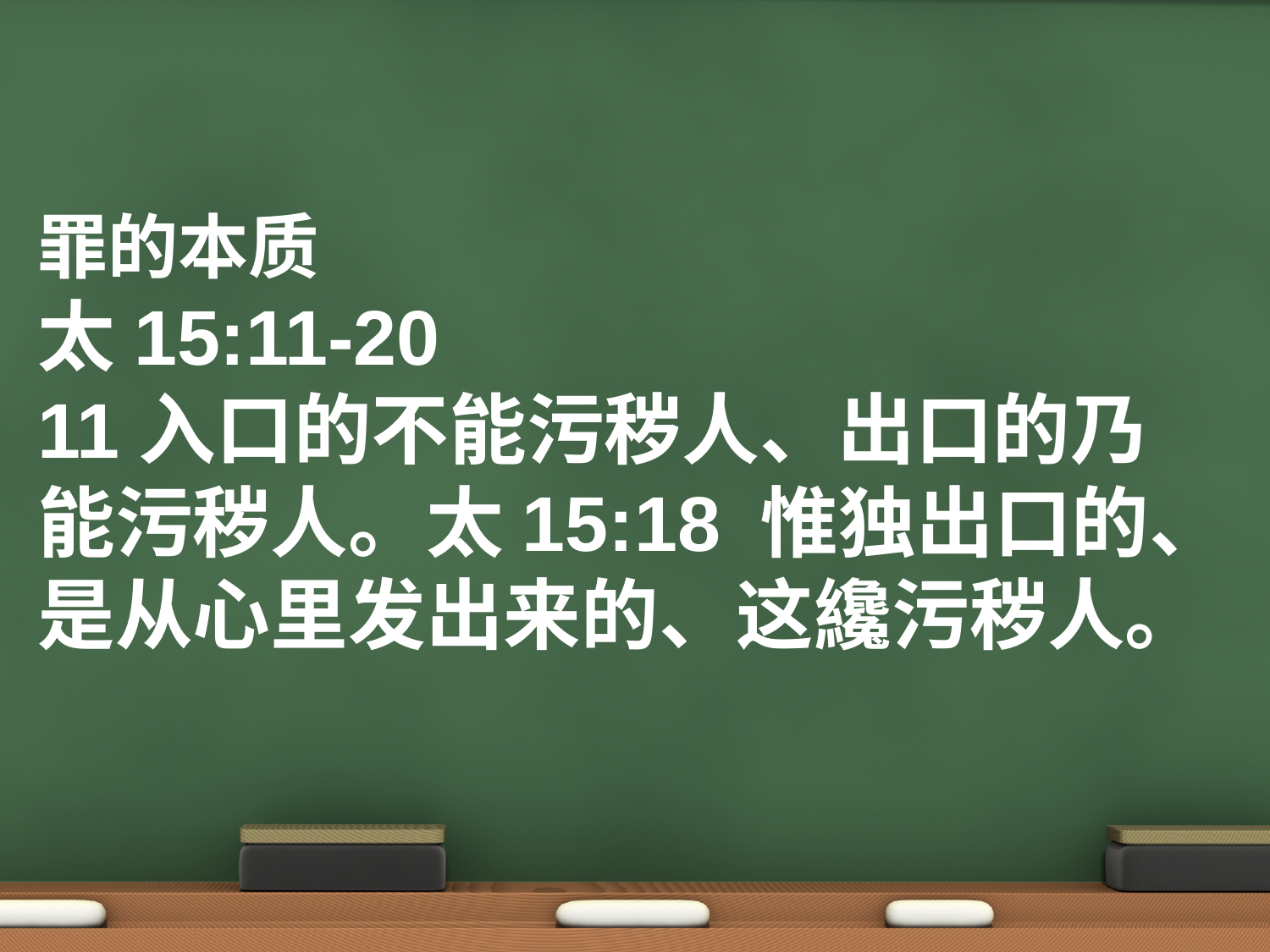

罪的本质
太15:11-20
11入口的不能污秽人、出口的乃能污秽人。太15:18 惟独出口的、是从心里发出来的、这纔污秽人。